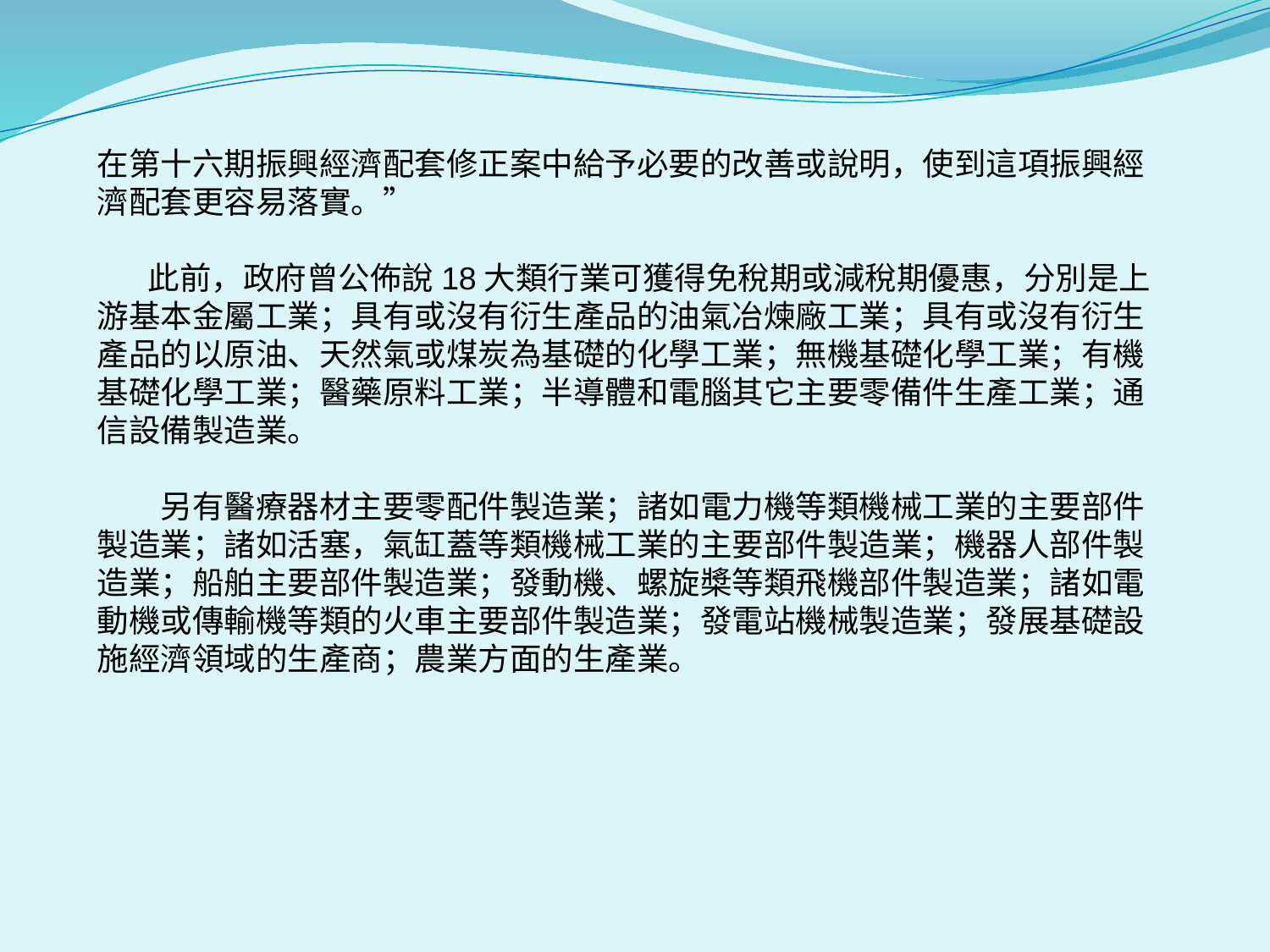

在第十六期振興經濟配套修正案中給予必要的改善或說明，使到這項振興經濟配套更容易落實。”

      此前，政府曾公佈說18大類行業可獲得免稅期或減稅期優惠，分別是上游基本金屬工業；具有或沒有衍生產品的油氣冶煉廠工業；具有或沒有衍生產品的以原油、天然氣或煤炭為基礎的化學工業；無機基礎化學工業；有機基礎化學工業；醫藥原料工業；半導體和電腦其它主要零備件生產工業；通信設備製造業。
　　另有醫療器材主要零配件製造業；諸如電力機等類機械工業的主要部件製造業；諸如活塞，氣缸蓋等類機械工業的主要部件製造業；機器人部件製造業；船舶主要部件製造業；發動機、螺旋槳等類飛機部件製造業；諸如電動機或傳輸機等類的火車主要部件製造業；發電站機械製造業；發展基礎設施經濟領域的生產商；農業方面的生產業。